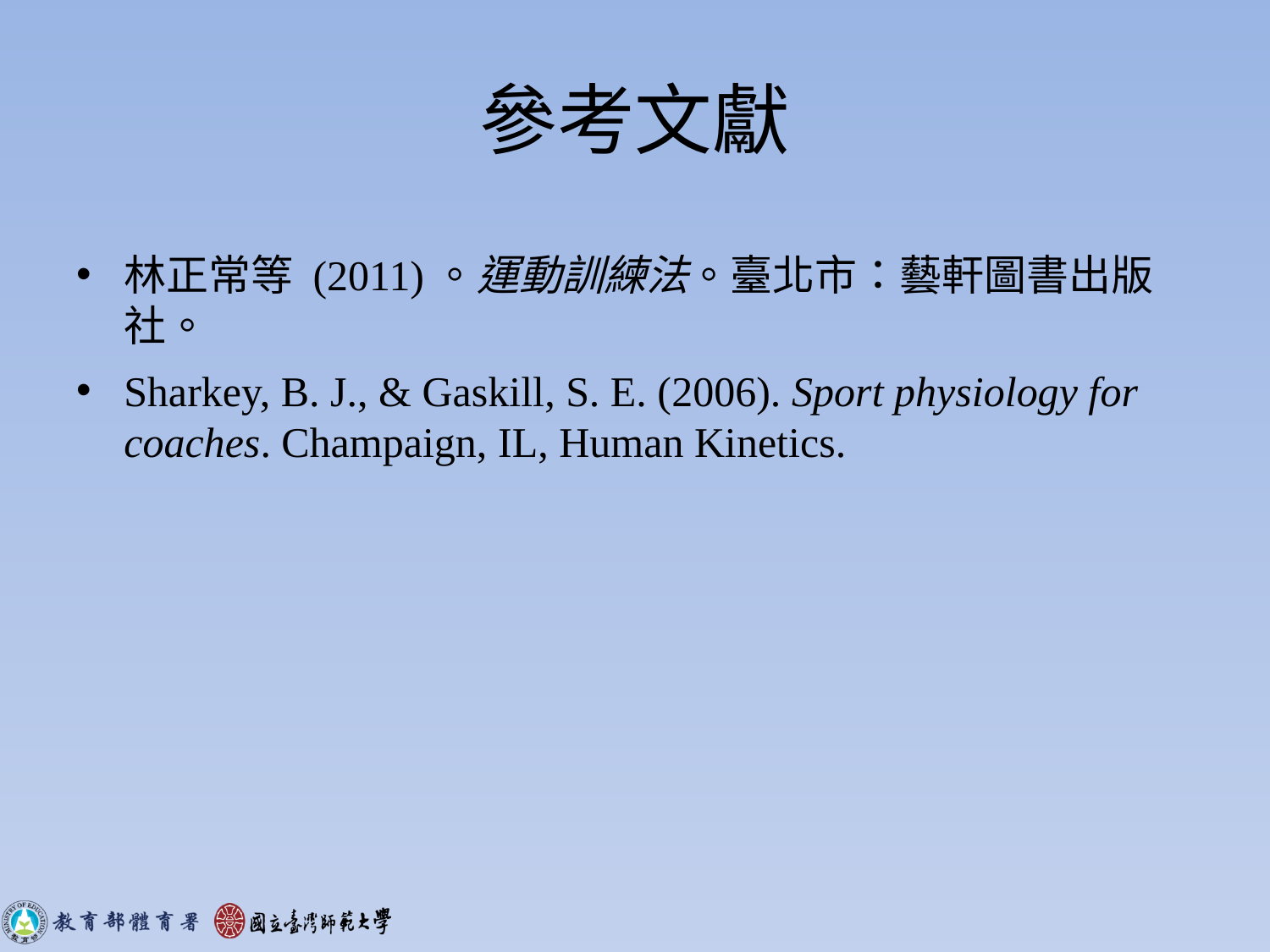

# 參考文獻
林正常等 (2011)。運動訓練法。臺北市：藝軒圖書出版社。
Sharkey, B. J., & Gaskill, S. E. (2006). Sport physiology for coaches. Champaign, IL, Human Kinetics.